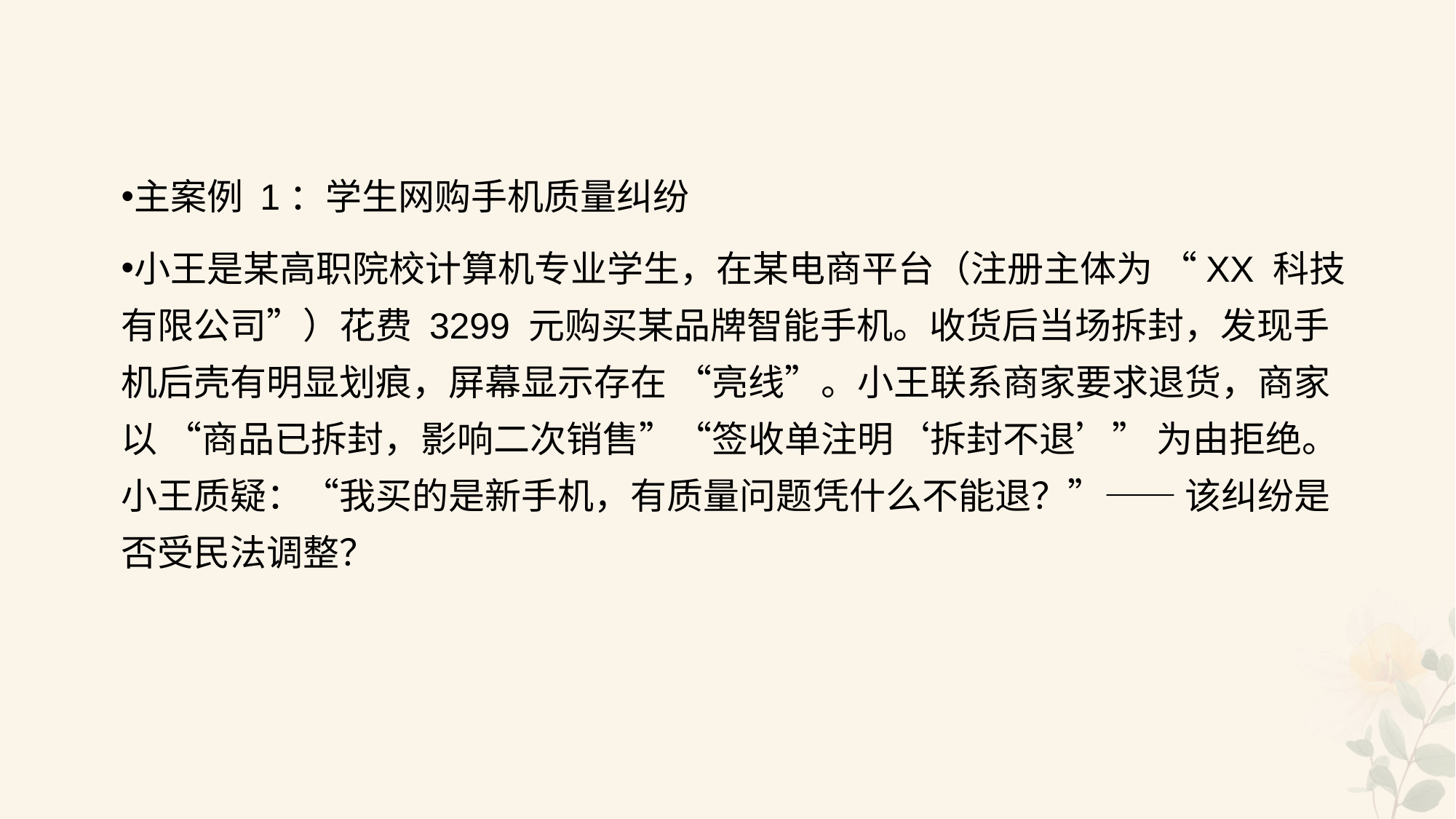

#
主案例 1：学生网购手机质量纠纷
小王是某高职院校计算机专业学生，在某电商平台（注册主体为 “XX 科技有限公司”）花费 3299 元购买某品牌智能手机。收货后当场拆封，发现手机后壳有明显划痕，屏幕显示存在 “亮线”。小王联系商家要求退货，商家以 “商品已拆封，影响二次销售”“签收单注明‘拆封不退’” 为由拒绝。小王质疑：“我买的是新手机，有质量问题凭什么不能退？”—— 该纠纷是否受民法调整？